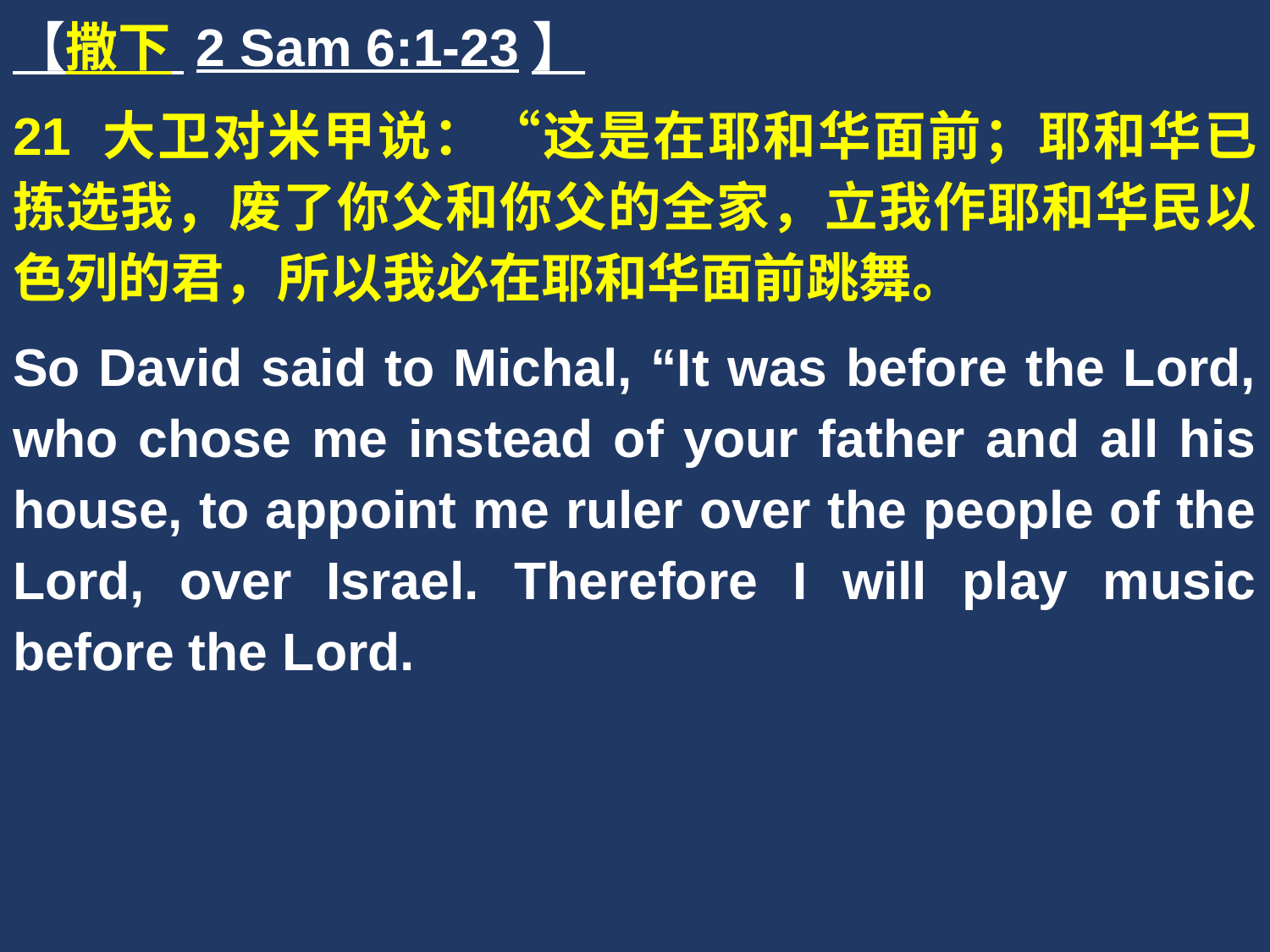

【撒下 2 Sam 6:1-23】
21 大卫对米甲说：“这是在耶和华面前；耶和华已拣选我，废了你父和你父的全家，立我作耶和华民以色列的君，所以我必在耶和华面前跳舞。
So David said to Michal, “It was before the Lord, who chose me instead of your father and all his house, to appoint me ruler over the people of the Lord, over Israel. Therefore I will play music before the Lord.